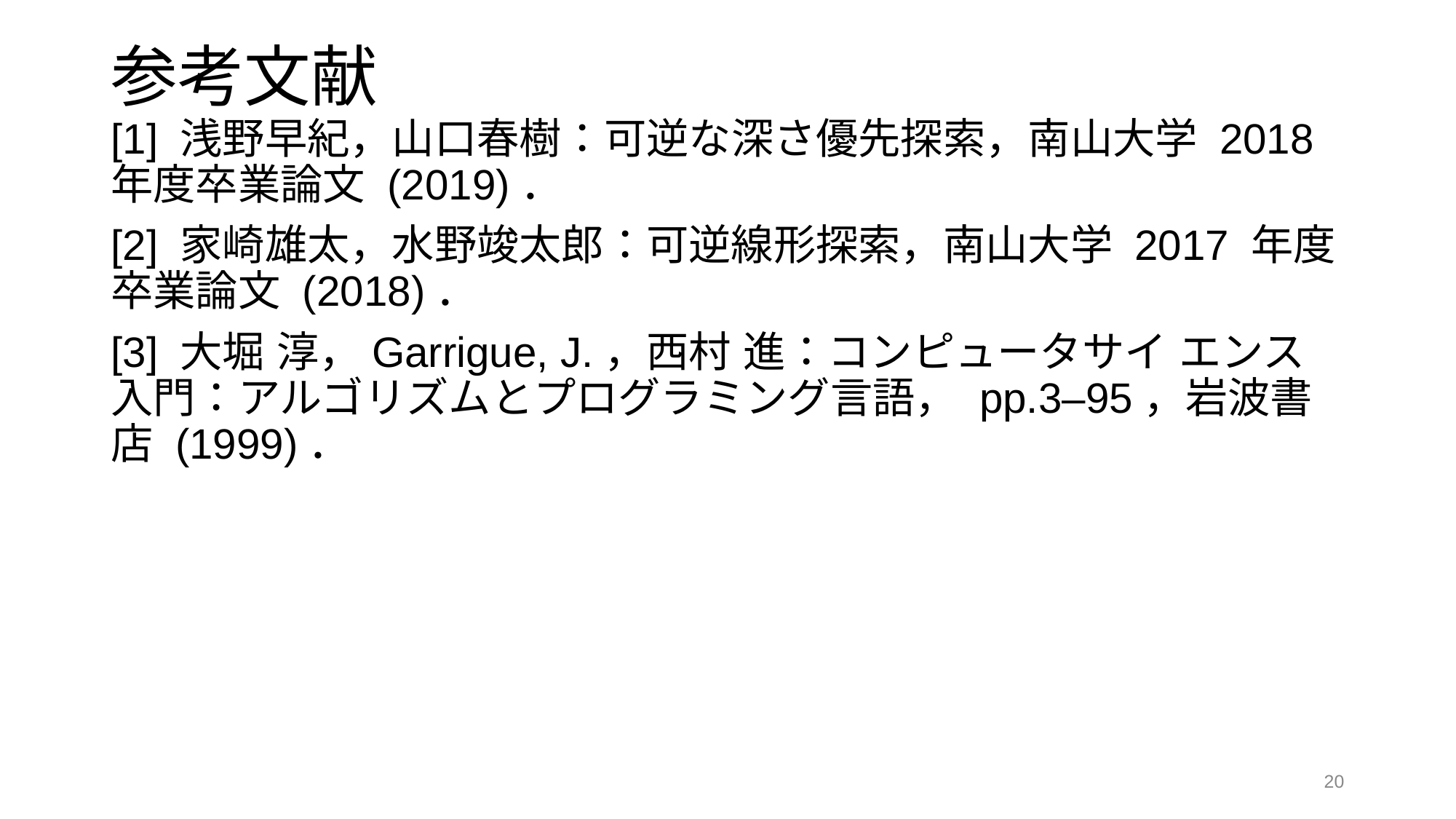

# 参考文献
[1] 浅野早紀，山口春樹：可逆な深さ優先探索，南山大学 2018 年度卒業論文 (2019)．
[2] 家崎雄太，水野竣太郎：可逆線形探索，南山大学 2017 年度卒業論文 (2018)．
[3] 大堀 淳，Garrigue, J.，西村 進：コンピュータサイ エンス入門：アルゴリズムとプログラミング言語， pp.3–95，岩波書店 (1999)．

20